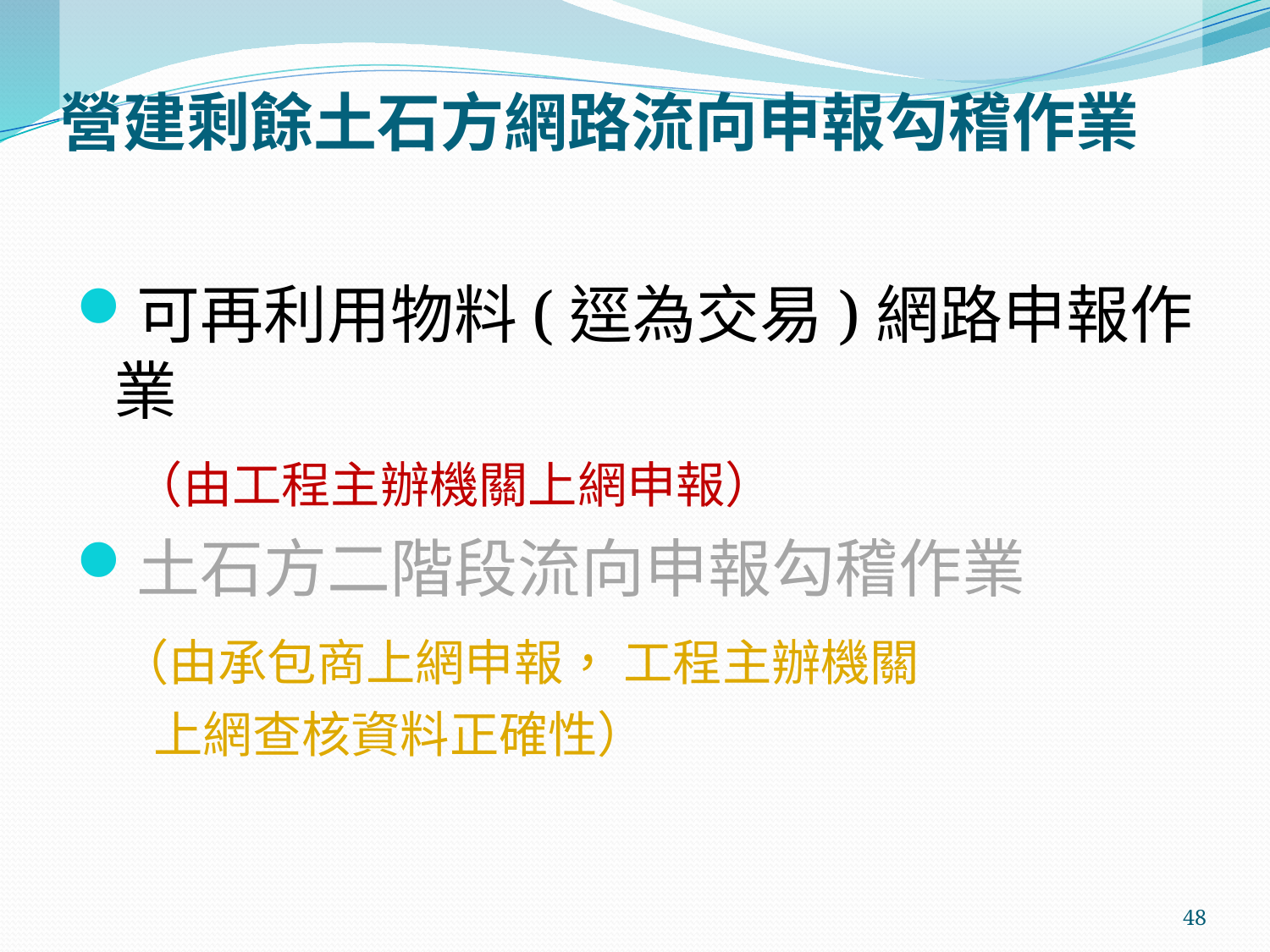

# 營建剩餘土石方網路流向申報勾稽作業
可再利用物料(逕為交易)網路申報作業
   （由工程主辦機關上網申報）
土石方二階段流向申報勾稽作業
  （由承包商上網申報， 工程主辦機關
      上網查核資料正確性）
48